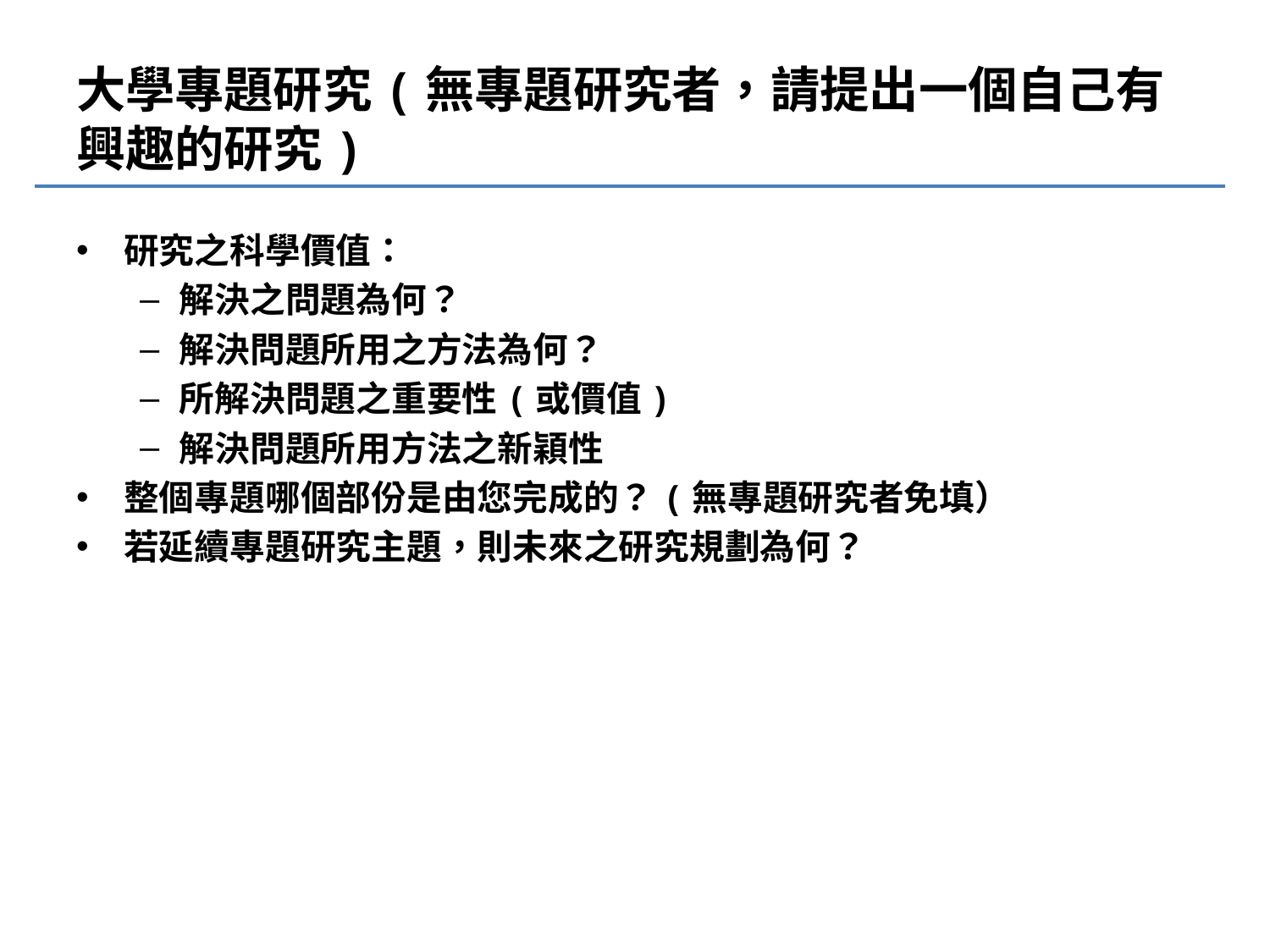

# 大學專題研究(無專題研究者，請提出一個自己有興趣的研究)
研究之科學價值：
解決之問題為何？
解決問題所用之方法為何？
所解決問題之重要性(或價值)
解決問題所用方法之新穎性
整個專題哪個部份是由您完成的？(無專題研究者免填）
若延續專題研究主題，則未來之研究規劃為何？